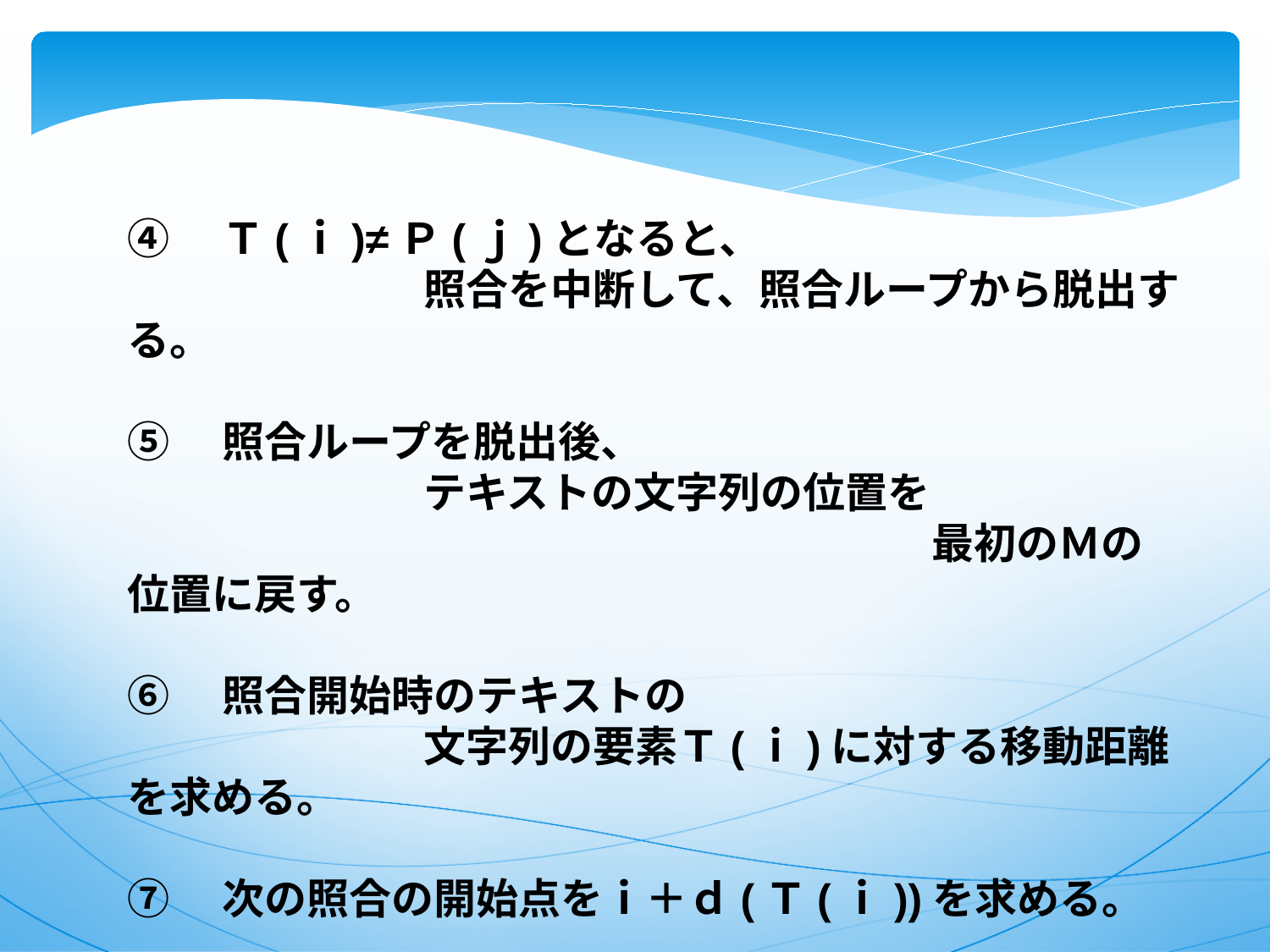

④　Ｔ(ｉ)≠Ｐ(ｊ)となると、
　　　　　　　照合を中断して、照合ループから脱出する。

⑤　照合ループを脱出後、
　　　　　　　テキストの文字列の位置を
　　　　　　　　　　　　　　　　　　　最初のＭの位置に戻す。

⑥　照合開始時のテキストの
　　　　　　　文字列の要素Ｔ(ｉ)に対する移動距離を求める。

⑦　次の照合の開始点をｉ＋ｄ(Ｔ(ｉ))を求める。